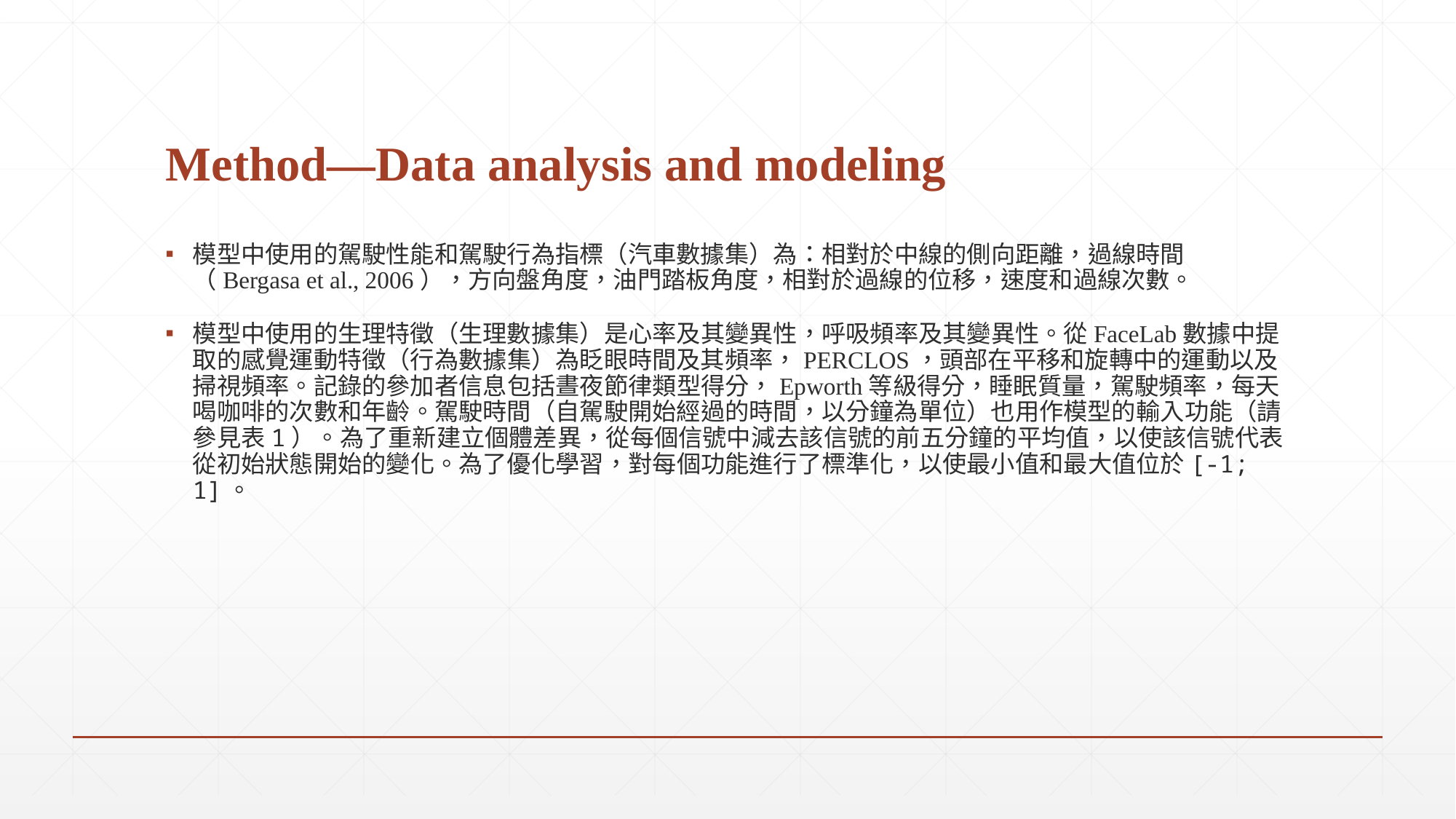

# Method—Data analysis and modeling
模型中使用的駕駛性能和駕駛行為指標（汽車數據集）為：相對於中線的側向距離，過線時間（Bergasa et al., 2006），方向盤角度，油門踏板角度，相對於過線的位移，速度和過線次數。
模型中使用的生理特徵（生理數據集）是心率及其變異性，呼吸頻率及其變異性。從FaceLab數據中提取的感覺運動特徵（行為數據集）為眨眼時間及其頻率，PERCLOS，頭部在平移和旋轉中的運動以及掃視頻率。記錄的參加者信息包括晝夜節律類型得分，Epworth等級得分，睡眠質量，駕駛頻率，每天喝咖啡的次數和年齡。駕駛時間（自駕駛開始經過的時間，以分鐘為單位）也用作模型的輸入功能（請參見表1）。為了重新建立個體差異，從每個信號中減去該信號的前五分鐘的平均值，以使該信號代表從初始狀態開始的變化。為了優化學習，對每個功能進行了標準化，以使最小值和最大值位於[-1; 1]。